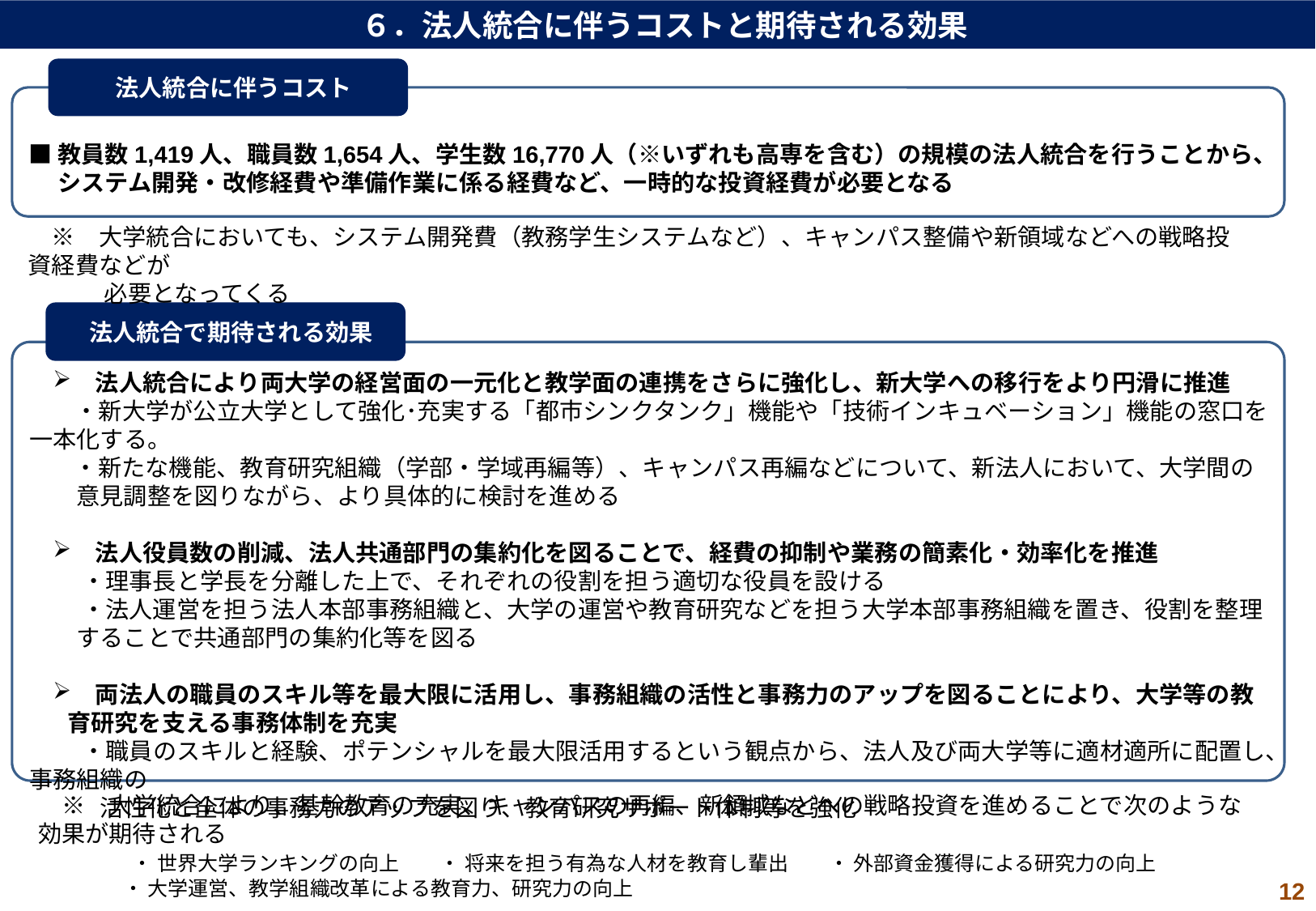

６．法人統合に伴うコストと期待される効果
 法人統合に伴うコスト

■教員数1,419人、職員数1,654人、学生数16,770人（※いずれも高専を含む）の規模の法人統合を行うことから、
　 システム開発・改修経費や準備作業に係る経費など、一時的な投資経費が必要となる
　※　大学統合においても、システム開発費（教務学生システムなど）、キャンパス整備や新領域などへの戦略投資経費などが
　　　 必要となってくる
 法人統合で期待される効果

　法人統合により両大学の経営面の一元化と教学面の連携をさらに強化し、新大学への移行をより円滑に推進
   　・新大学が公立大学として強化･充実する「都市シンクタンク」機能や「技術インキュベーション」機能の窓口を一本化する。
  　 ・新たな機能、教育研究組織（学部・学域再編等）、キャンパス再編などについて、新法人において、大学間の意見調整を図りながら、より具体的に検討を進める

　法人役員数の削減、法人共通部門の集約化を図ることで、経費の抑制や業務の簡素化・効率化を推進
　　 ・理事長と学長を分離した上で、それぞれの役割を担う適切な役員を設ける
　　 ・法人運営を担う法人本部事務組織と、大学の運営や教育研究などを担う大学本部事務組織を置き、役割を整理することで共通部門の集約化等を図る

　両法人の職員のスキル等を最大限に活用し、事務組織の活性と事務力のアップを図ることにより、大学等の教育研究を支える事務体制を充実
　 　・職員のスキルと経験、ポテンシャルを最大限活用するという観点から、法人及び両大学等に適材適所に配置し、事務組織の
　　　活性化と全体の事務力のアップを図り、教育研究サポート体制等を強化

　※　大学統合により、基幹教育の充実、キャンパスの再編、新領域などへの戦略投資を進めることで次のような効果が期待される
　　　　・ 世界大学ランキングの向上　　・ 将来を担う有為な人材を教育し輩出　　・ 外部資金獲得による研究力の向上
　　　　 ・ 大学運営、教学組織改革による教育力、研究力の向上
12